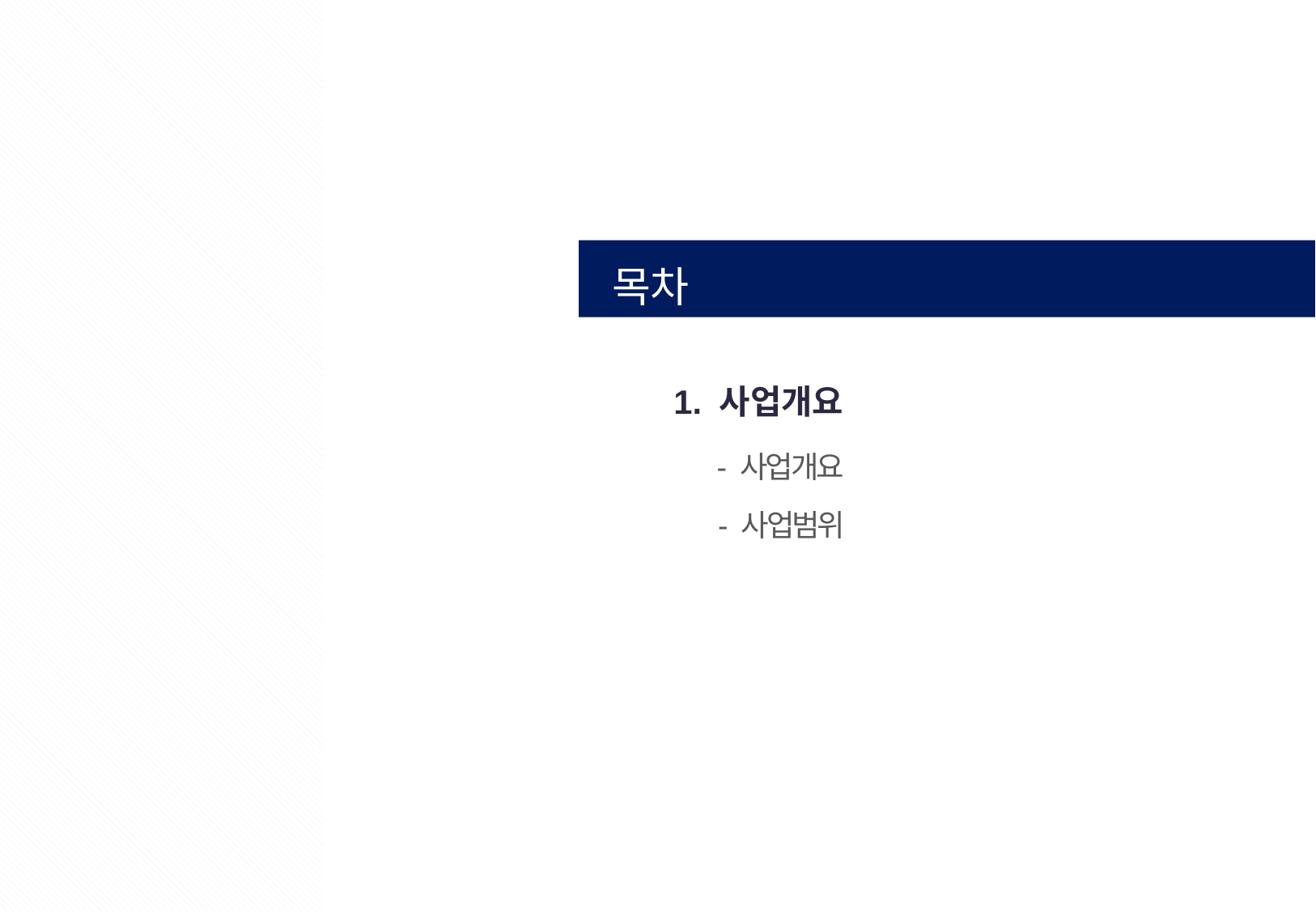

목차

1. 사업개요
      - 사업개요
       - 사업범위